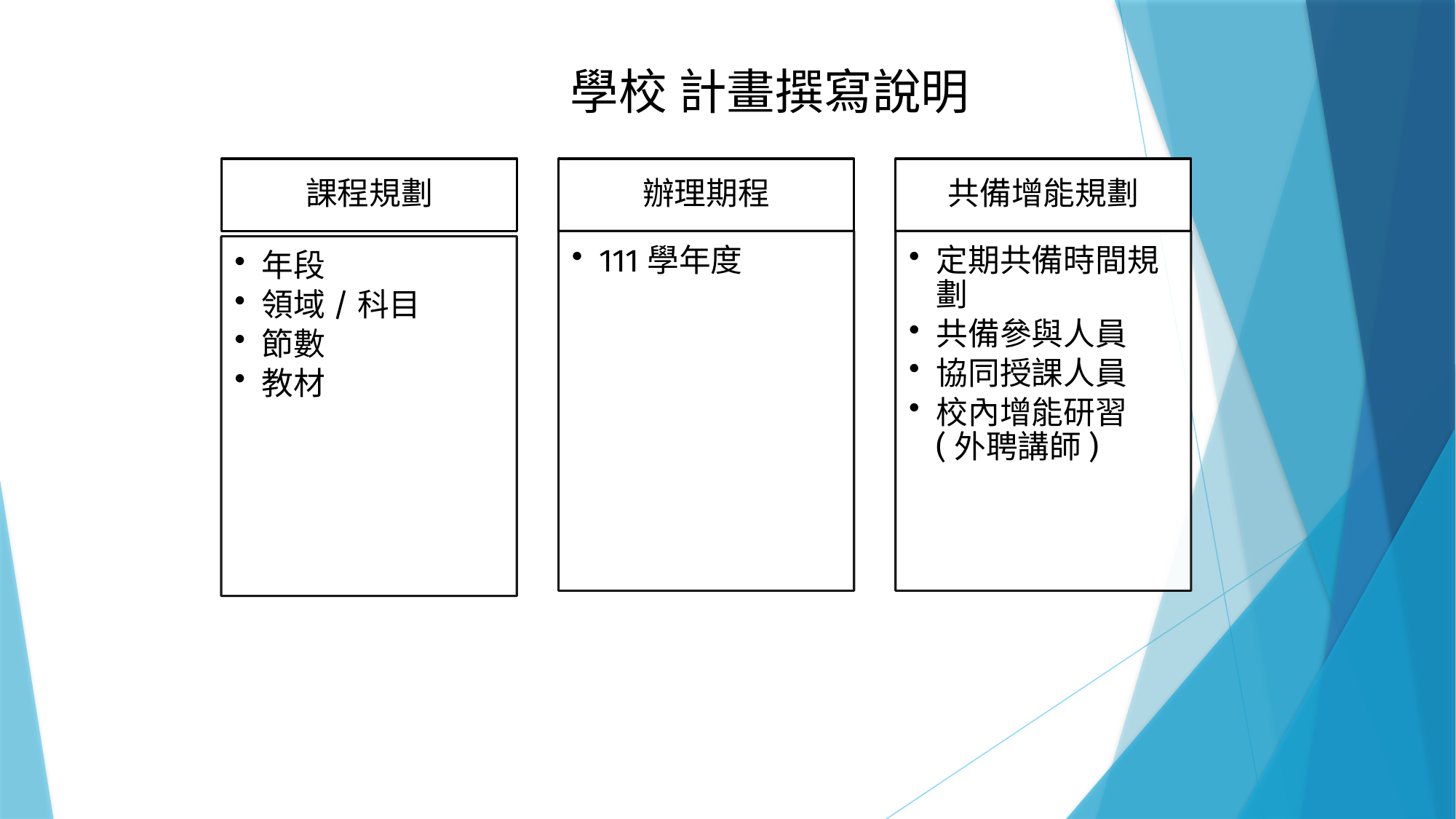

學校 計畫撰寫說明
課程規劃
年段
領域/科目
節數
教材
辦理期程
111學年度

共備增能規劃
定期共備時間規劃
共備參與人員
協同授課人員
校內增能研習(外聘講師)